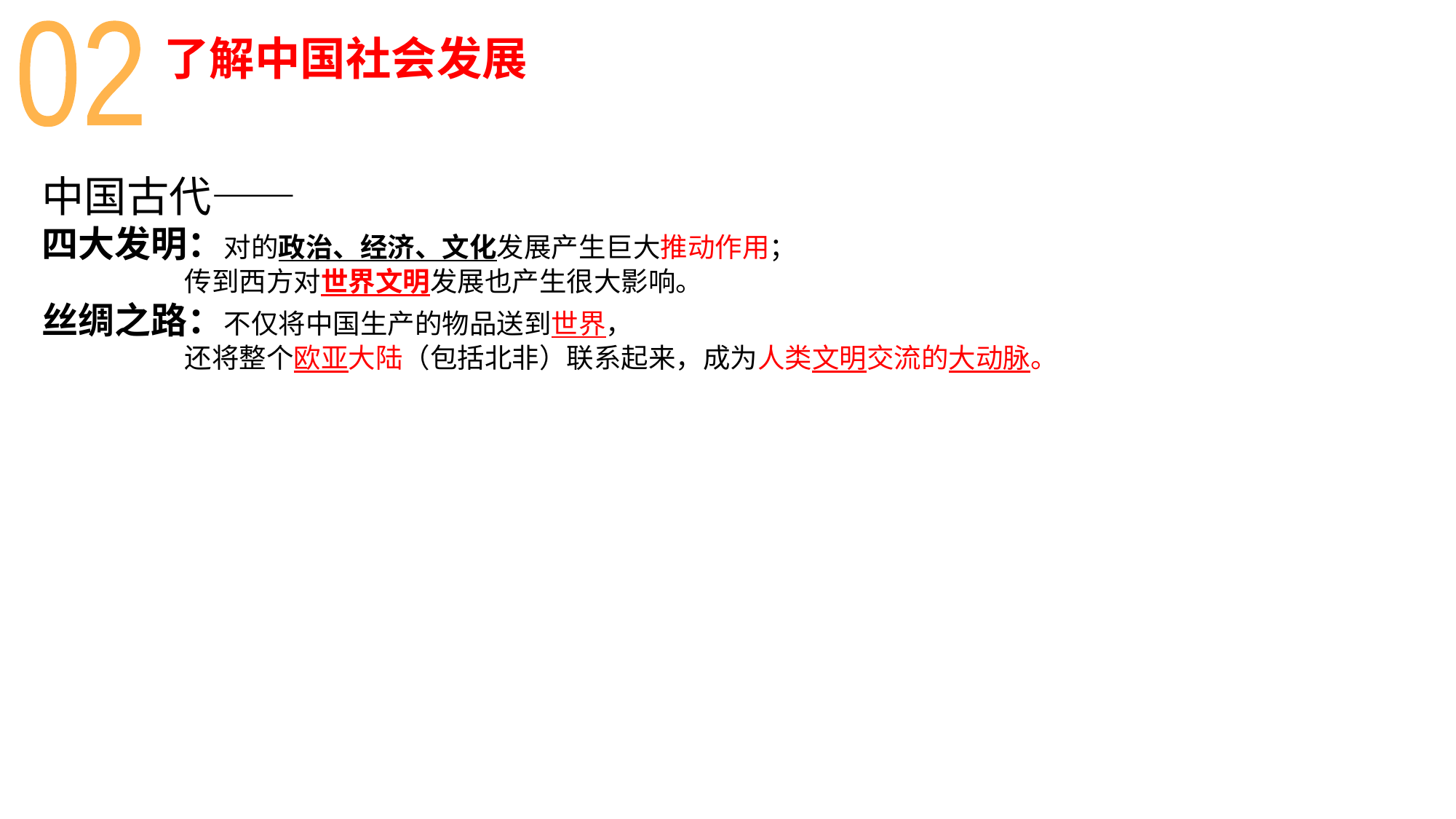

02
了解中国社会发展
中国古代——
四大发明：对的政治、经济、文化发展产生巨大推动作用；
                      传到西方对世界文明发展也产生很大影响。
丝绸之路：不仅将中国生产的物品送到世界，
                      还将整个欧亚大陆（包括北非）联系起来，成为人类文明交流的大动脉。